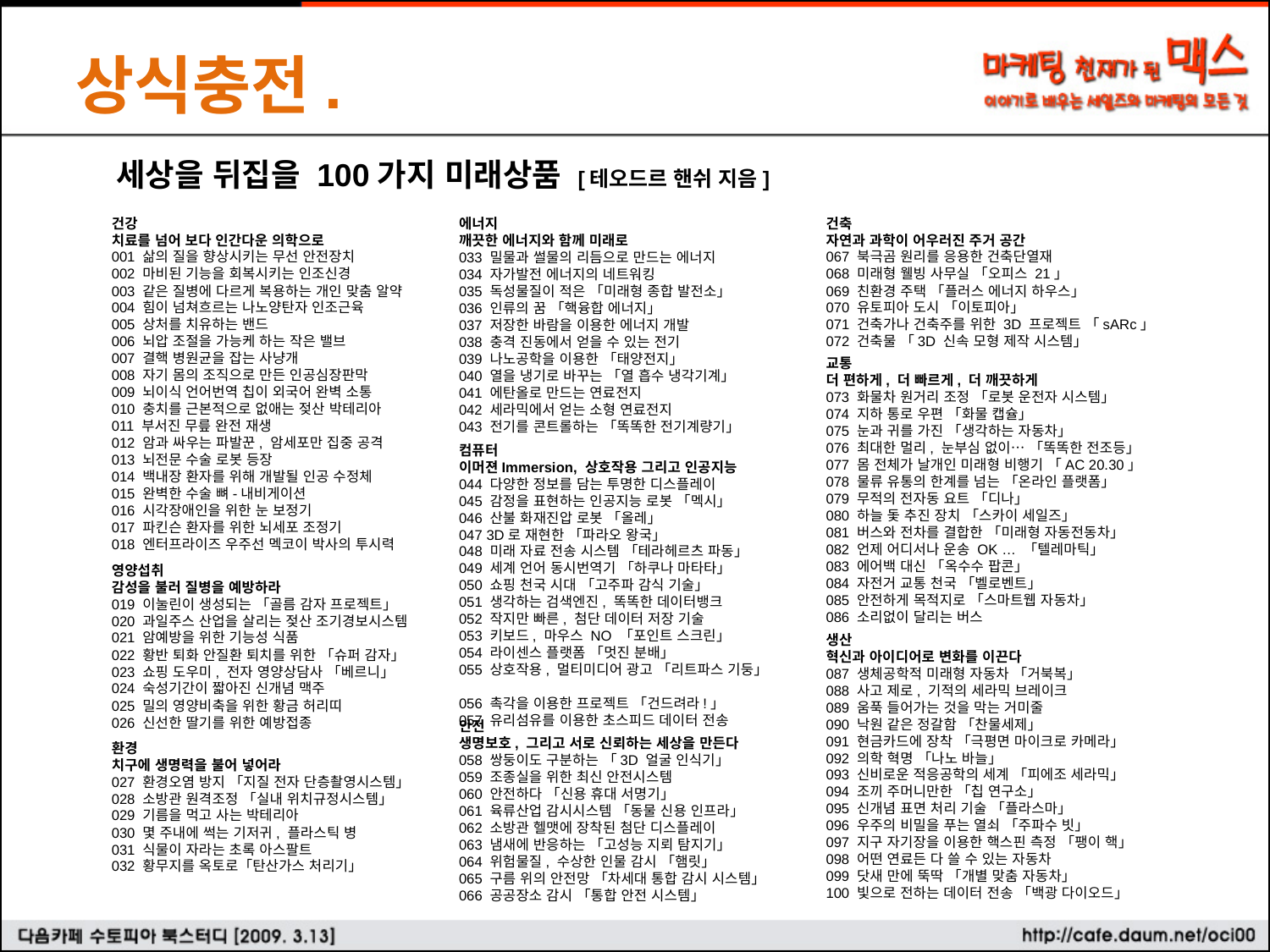

상식충전.
세상을 뒤집을 100가지 미래상품 [테오드르 핸쉬 지음]
건강
치료를 넘어 보다 인간다운 의학으로
001 삶의 질을 향상시키는 무선 안전장치
002 마비된 기능을 회복시키는 인조신경
003 같은 질병에 다르게 복용하는 개인 맞춤 알약
004 힘이 넘쳐흐르는 나노양탄자 인조근육
005 상처를 치유하는 밴드
006 뇌압 조절을 가능케 하는 작은 밸브
007 결핵 병원균을 잡는 사냥개
008 자기 몸의 조직으로 만든 인공심장판막
009 뇌이식 언어번역 칩이 외국어 완벽 소통
010 충치를 근본적으로 없애는 젖산 박테리아
011 부서진 무릎 완전 재생
012 암과 싸우는 파발꾼, 암세포만 집중 공격
013 뇌전문 수술 로봇 등장
014 백내장 환자를 위해 개발될 인공 수정체
015 완벽한 수술 뼈-내비게이션
016 시각장애인을 위한 눈 보정기
017 파킨슨 환자를 위한 뇌세포 조정기
018 엔터프라이즈 우주선 멕코이 박사의 투시력
건축
자연과 과학이 어우러진 주거 공간
067 북극곰 원리를 응용한 건축단열재
068 미래형 웰빙 사무실 「오피스 21」
069 친환경 주택 「플러스 에너지 하우스」
070 유토피아 도시 「이토피아」
071 건축가나 건축주를 위한 3D 프로젝트 「sARc」
072 건축물 「3D 신속 모형 제작 시스템」
에너지
깨끗한 에너지와 함께 미래로
033 밀물과 썰물의 리듬으로 만드는 에너지
034 자가발전 에너지의 네트워킹
035 독성물질이 적은 「미래형 종합 발전소」
036 인류의 꿈 「핵융합 에너지」
037 저장한 바람을 이용한 에너지 개발
038 충격 진동에서 얻을 수 있는 전기
039 나노공학을 이용한 「태양전지」
040 열을 냉기로 바꾸는 「열 흡수 냉각기계」
041 에탄올로 만드는 연료전지
042 세라믹에서 얻는 소형 연료전지
043 전기를 콘트롤하는 「똑똑한 전기계량기」
교통
더 편하게, 더 빠르게, 더 깨끗하게
073 화물차 원거리 조정 「로봇 운전자 시스템」
074 지하 통로 우편 「화물 캡슐」
075 눈과 귀를 가진 「생각하는 자동차」
076 최대한 멀리, 눈부심 없이… 「똑똑한 전조등」
077 몸 전체가 날개인 미래형 비행기 「AC 20.30」
078 물류 유통의 한계를 넘는 「온라인 플랫폼」
079 무적의 전자동 요트 「디나」
080 하늘 돛 추진 장치 「스카이 세일즈」
081 버스와 전차를 결합한 「미래형 자동전동차」
082 언제 어디서나 운송 OK … 「텔레마틱」
083 에어백 대신 「옥수수 팝콘」
084 자전거 교통 천국 「벨로벤트」
085 안전하게 목적지로 「스마트웹 자동차」
086 소리없이 달리는 버스
컴퓨터
이머젼Immersion, 상호작용 그리고 인공지능
044 다양한 정보를 담는 투명한 디스플레이
045 감정을 표현하는 인공지능 로봇 「멕시」
046 산불 화재진압 로봇 「올레」
047 3D로 재현한 「파라오 왕국」
048 미래 자료 전송 시스템 「테라헤르츠 파동」
049 세계 언어 동시번역기 「하쿠나 마타타」
050 쇼핑 천국 시대 「고주파 감식 기술」
051 생각하는 검색엔진, 똑똑한 데이터뱅크
052 작지만 빠른, 첨단 데이터 저장 기술
053 키보드, 마우스 NO 「포인트 스크린」
054 라이센스 플랫폼 「멋진 분배」
055 상호작용, 멀티미디어 광고 「리트파스 기둥」
056 촉각을 이용한 프로젝트 「건드려라!」
057 유리섬유를 이용한 초스피드 데이터 전송
영양섭취
감성을 불러 질병을 예방하라
019 이눌린이 생성되는 「골름 감자 프로젝트」
020 과일주스 산업을 살리는 젖산 조기경보시스템
021 암예방을 위한 기능성 식품
022 황반 퇴화 안질환 퇴치를 위한 「슈퍼 감자」
023 쇼핑 도우미, 전자 영양상담사 「베르니」
024 숙성기간이 짧아진 신개념 맥주
025 밀의 영양비축을 위한 황금 허리띠
026 신선한 딸기를 위한 예방접종
생산
혁신과 아이디어로 변화를 이끈다
087 생체공학적 미래형 자동차 「거북복」
088 사고 제로, 기적의 세라믹 브레이크
089 움푹 들어가는 것을 막는 거미줄
090 낙원 같은 정갈함 「찬물세제」
091 현금카드에 장착 「극평면 마이크로 카메라」
092 의학 혁명 「나노 바늘」
093 신비로운 적응공학의 세계 「피에조 세라믹」
094 조끼 주머니만한 「칩 연구소」
095 신개념 표면 처리 기술 「플라스마」
096 우주의 비밀을 푸는 열쇠 「주파수 빗」
097 지구 자기장을 이용한 핵스핀 측정 「팽이 핵」
098 어떤 연료든 다 쓸 수 있는 자동차
099 닷새 만에 뚝딱 「개별 맞춤 자동차」
100 빛으로 전하는 데이터 전송 「백광 다이오드」
안전
생명보호, 그리고 서로 신뢰하는 세상을 만든다
058 쌍둥이도 구분하는 「3D 얼굴 인식기」
059 조종실을 위한 최신 안전시스템
060 안전하다 「신용 휴대 서명기」
061 육류산업 감시시스템 「동물 신용 인프라」
062 소방관 헬맷에 장착된 첨단 디스플레이
063 냄새에 반응하는 「고성능 지뢰 탐지기」
064 위험물질, 수상한 인물 감시 「햄릿」
065 구름 위의 안전망 「차세대 통합 감시 시스템」
066 공공장소 감시 「통합 안전 시스템」
환경
치구에 생명력을 불어 넣어라
027 환경오염 방지 「지질 전자 단층촬영시스템」
028 소방관 원격조정 「실내 위치규정시스템」
029 기름을 먹고 사는 박테리아
030 몇 주내에 썩는 기저귀, 플라스틱 병
031 식물이 자라는 초록 아스팔트
032 황무지를 옥토로「탄산가스 처리기」